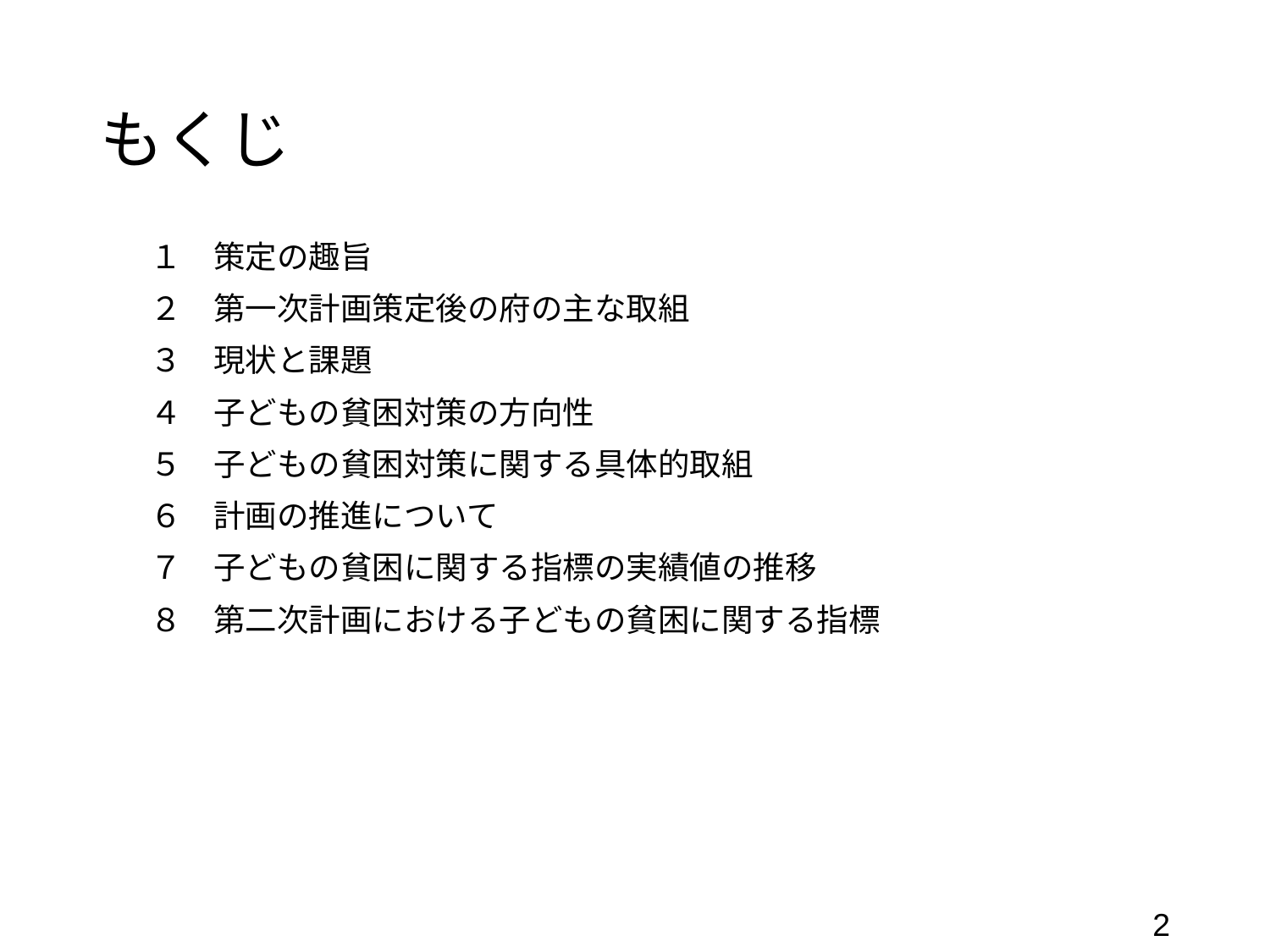

# もくじ
１　策定の趣旨
２　第一次計画策定後の府の主な取組
３　現状と課題
４　子どもの貧困対策の方向性
５　子どもの貧困対策に関する具体的取組
６　計画の推進について
７　子どもの貧困に関する指標の実績値の推移
８　第二次計画における子どもの貧困に関する指標
2